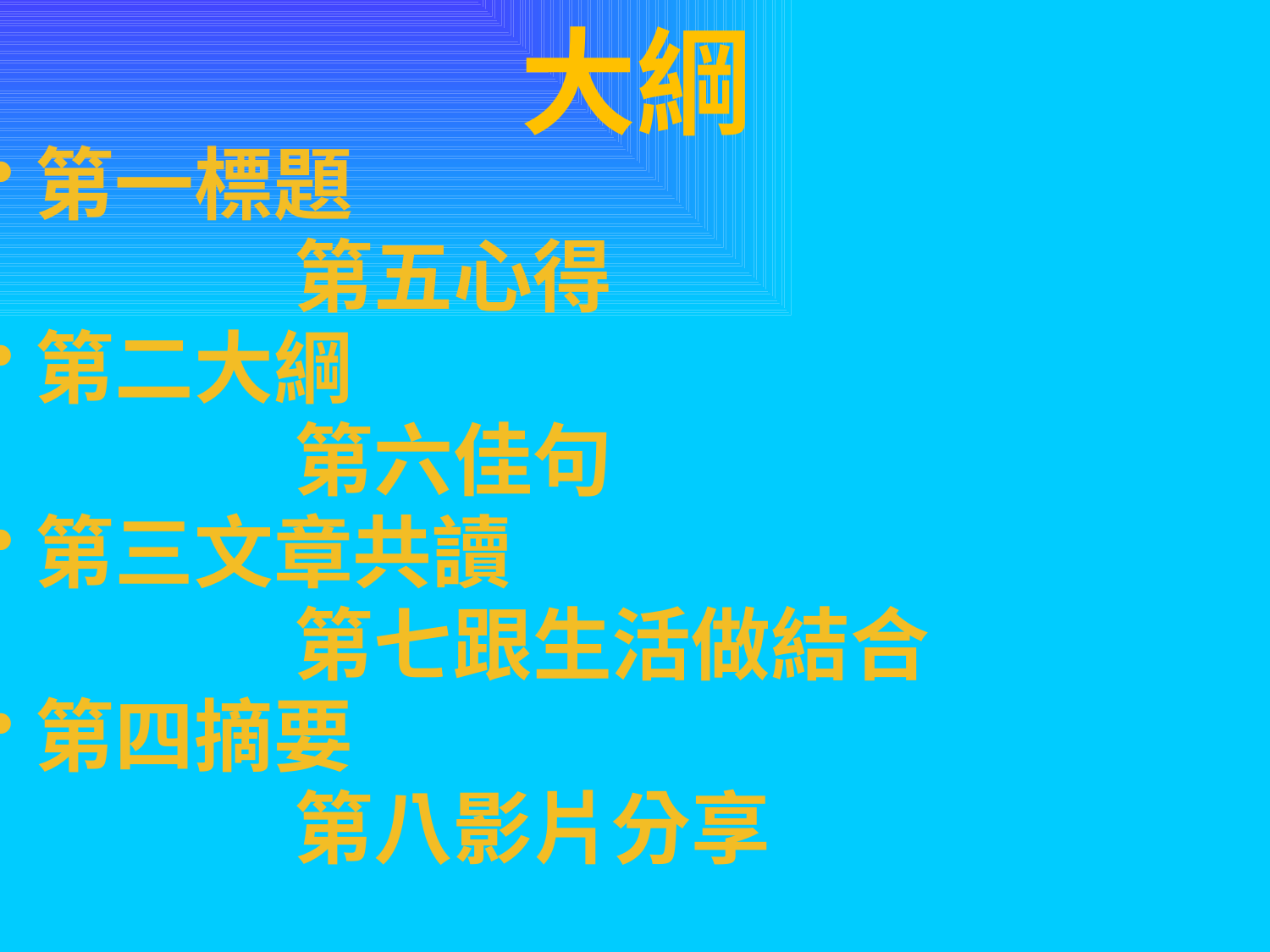

# 大綱
第一標題
                第五心得
第二大綱
                第六佳句
第三文章共讀
                第七跟生活做結合
第四摘要
                第八影片分享